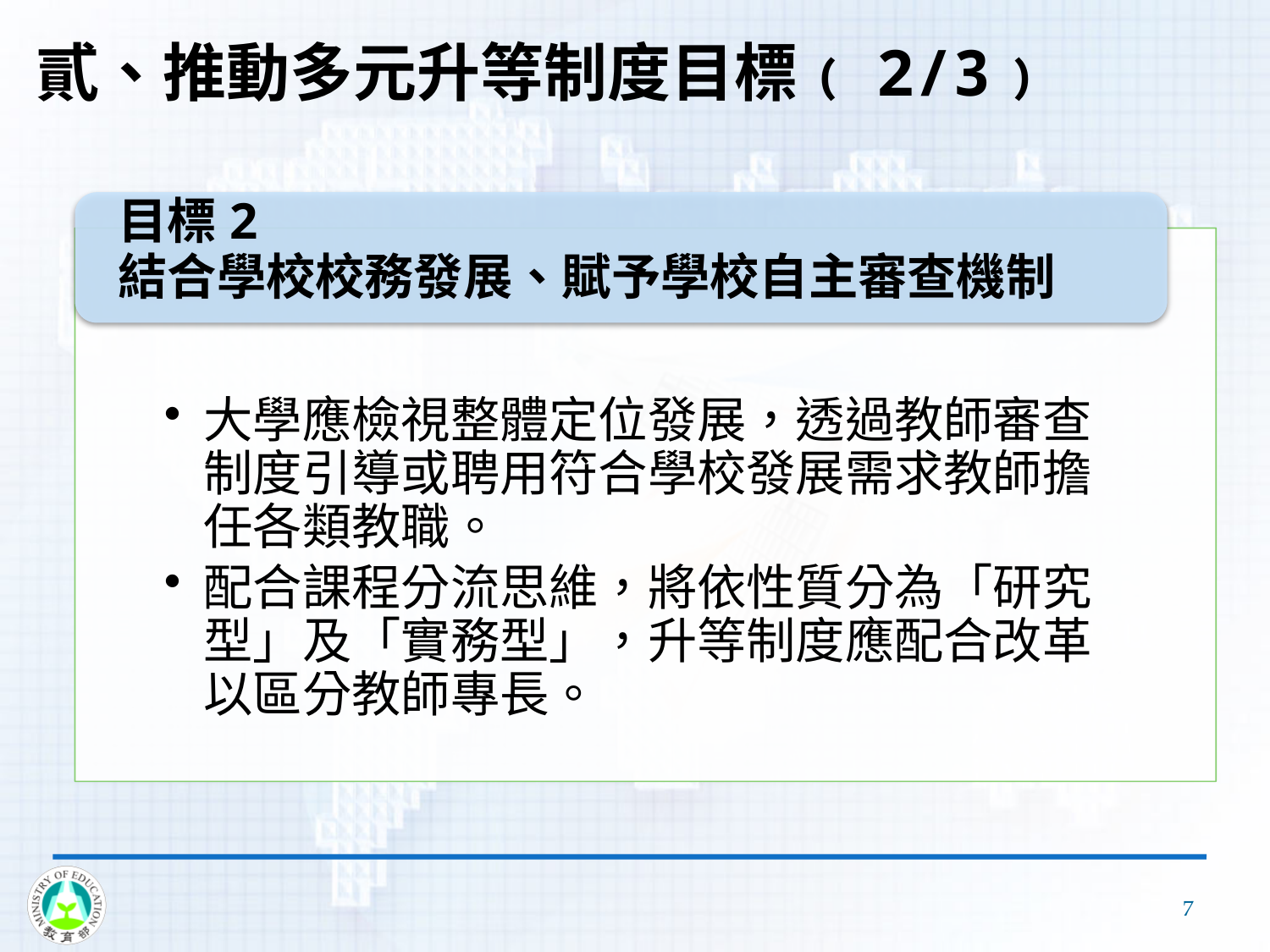

貳、推動多元升等制度目標﹙2/3﹚
大學應檢視整體定位發展，透過教師審查制度引導或聘用符合學校發展需求教師擔任各類教職。
配合課程分流思維，將依性質分為「研究型」及「實務型」，升等制度應配合改革以區分教師專長。
目標2
結合學校校務發展、賦予學校自主審查機制
7